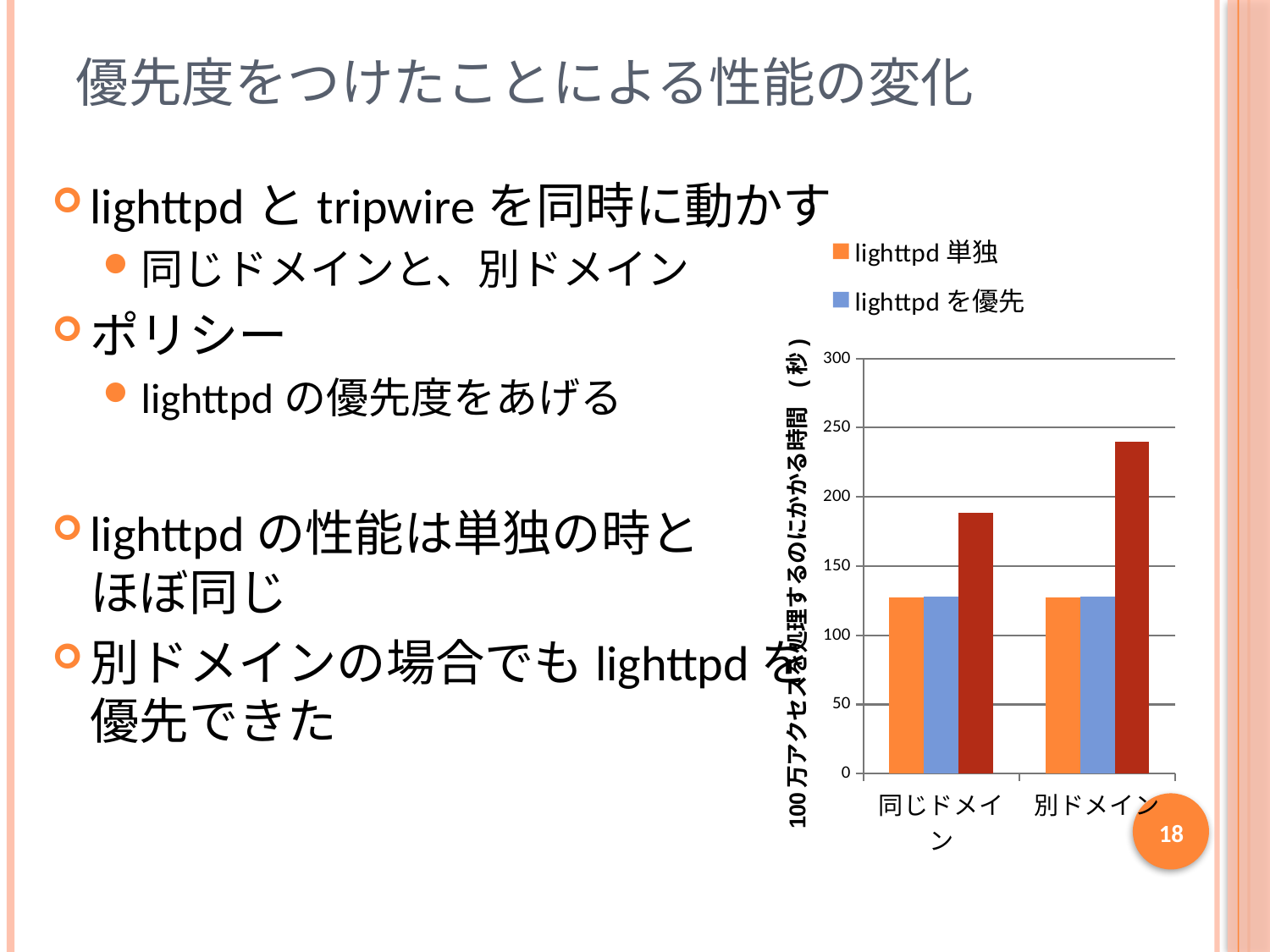

# 優先度をつけたことによる性能の変化
lighttpdとtripwireを同時に動かす
同じドメインと、別ドメイン
ポリシー
lighttpdの優先度をあげる

lighttpdの性能は単独の時と
ほぼ同じ
別ドメインの場合でもlighttpdを
優先できた

### Chart

| Category | lighttpd単独 | lighttpdを優先 | lighttpdとtripwireを同じ優先度 |
|---|---|---|---|
| 同じドメイン | 127.2 | 128.2 | 188.4 |
| 別ドメイン | 127.2 | 128.2 | 239.6 |
18